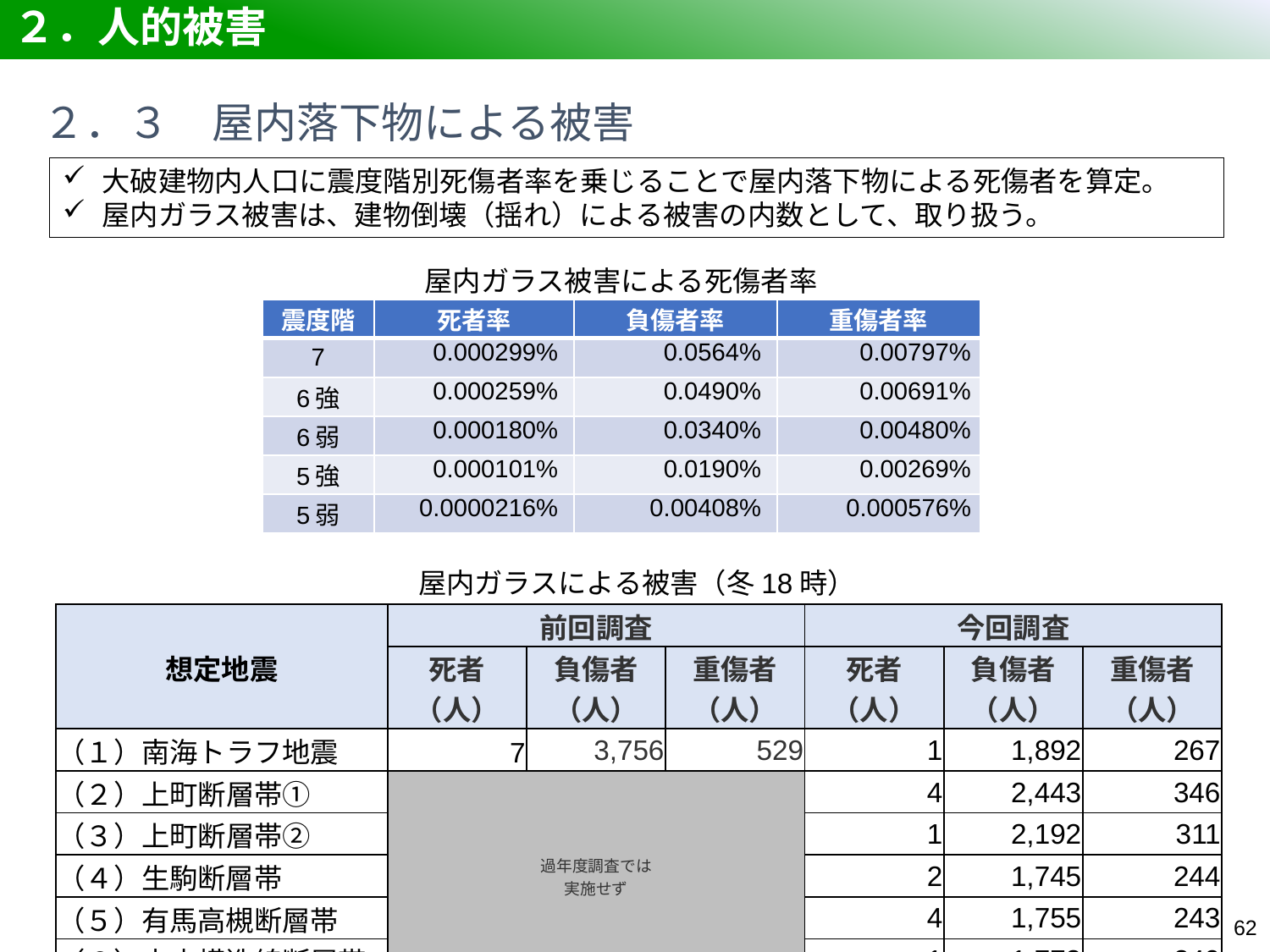

# ２．人的被害
２．３　屋内落下物による被害
大破建物内人口に震度階別死傷者率を乗じることで屋内落下物による死傷者を算定。
屋内ガラス被害は、建物倒壊（揺れ）による被害の内数として、取り扱う。
屋内ガラス被害による死傷者率
| 震度階 | 死者率 | 負傷者率 | 重傷者率 |
| --- | --- | --- | --- |
| 7 | 0.000299% | 0.0564% | 0.00797% |
| 6強 | 0.000259% | 0.0490% | 0.00691% |
| 6弱 | 0.000180% | 0.0340% | 0.00480% |
| 5強 | 0.000101% | 0.0190% | 0.00269% |
| 5弱 | 0.0000216% | 0.00408% | 0.000576% |
屋内ガラスによる被害（冬18時）
| 想定地震 | 前回調査 |  |  | 今回調査 |  |  |
| --- | --- | --- | --- | --- | --- | --- |
|  | 死者（人） | 負傷者（人） | 重傷者（人） | 死者（人） | 負傷者（人） | 重傷者（人） |
| （１）南海トラフ地震 | 7 | 3,756 | 529 | 1 | 1,892 | 267 |
| （２）上町断層帯① | 過年度調査では 実施せず |  |  | 4 | 2,443 | 346 |
| （３）上町断層帯② |  |  |  | 1 | 2,192 | 311 |
| （４）生駒断層帯 |  |  |  | 2 | 1,745 | 244 |
| （５）有馬高槻断層帯 |  |  |  | 4 | 1,755 | 243 |
| （６）中央構造線断層帯 |  |  |  | 1 | 1,773 | 249 |
62